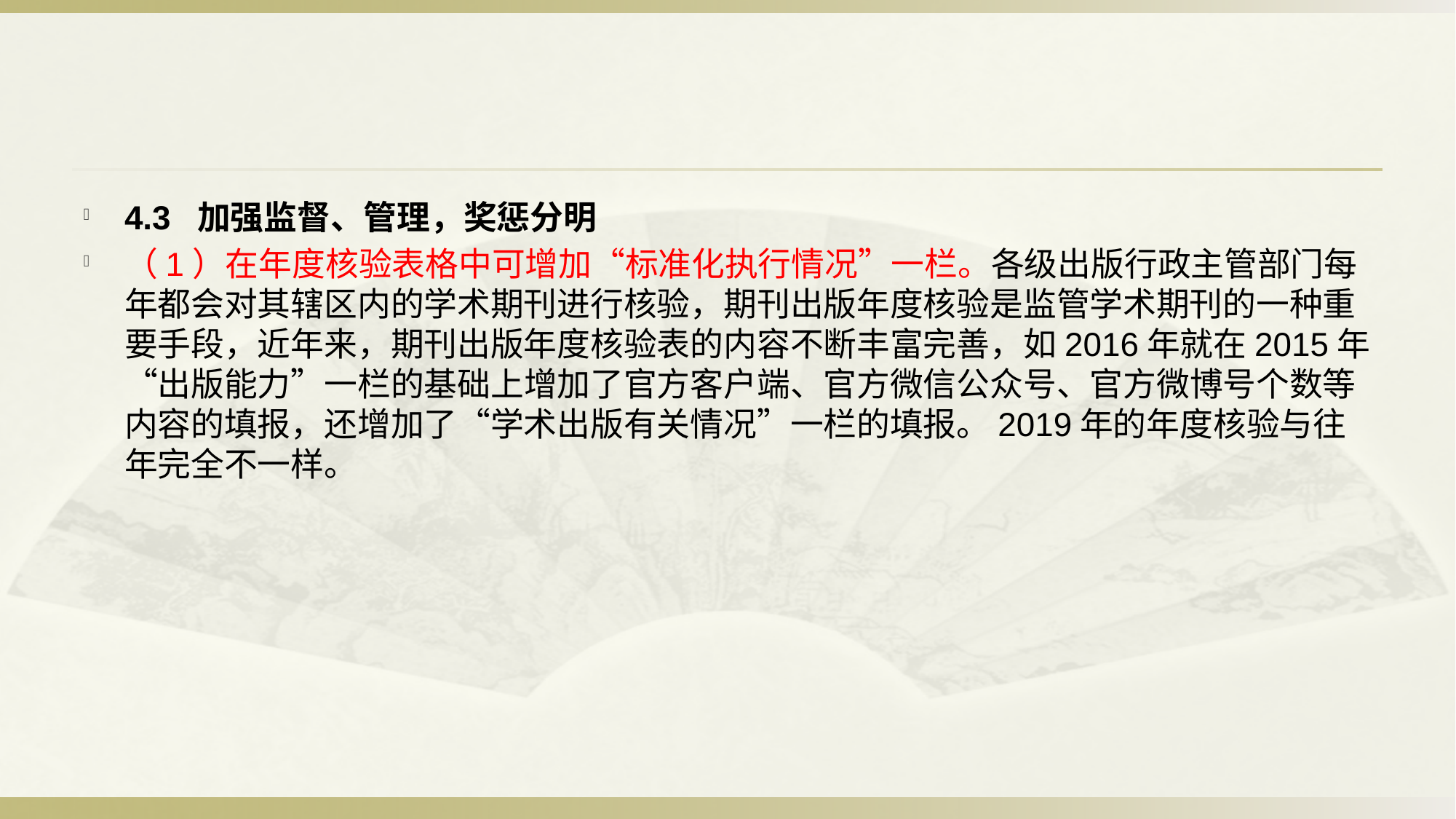

#
4.3  加强监督、管理，奖惩分明
（1）在年度核验表格中可增加“标准化执行情况”一栏。各级出版行政主管部门每年都会对其辖区内的学术期刊进行核验，期刊出版年度核验是监管学术期刊的一种重要手段，近年来，期刊出版年度核验表的内容不断丰富完善，如2016年就在2015年“出版能力”一栏的基础上增加了官方客户端、官方微信公众号、官方微博号个数等内容的填报，还增加了“学术出版有关情况”一栏的填报。2019年的年度核验与往年完全不一样。